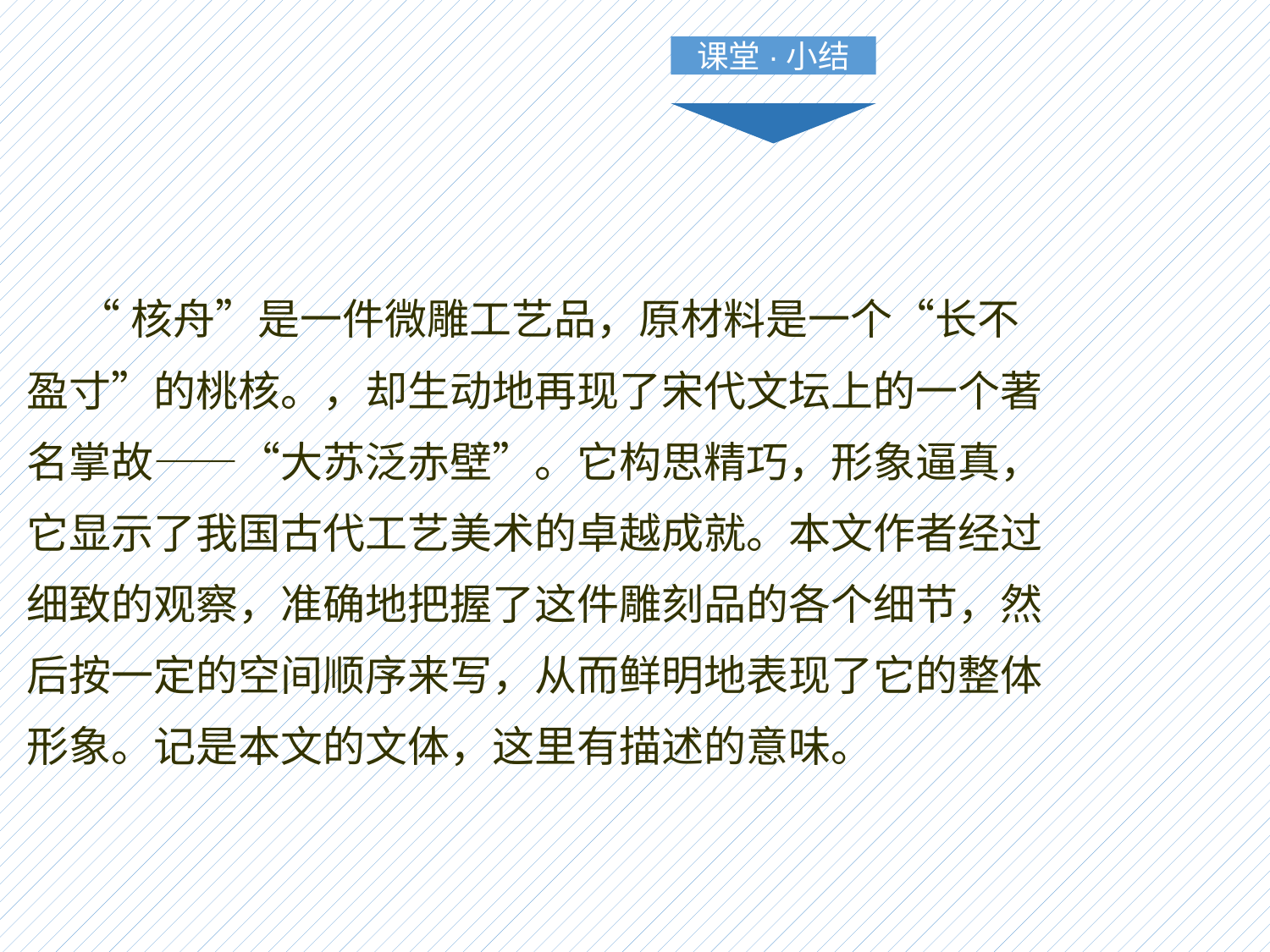

课堂·小结

     “核舟”是一件微雕工艺品，原材料是一个“长不盈寸”的桃核。，却生动地再现了宋代文坛上的一个著名掌故——“大苏泛赤壁”。它构思精巧，形象逼真，它显示了我国古代工艺美术的卓越成就。本文作者经过细致的观察，准确地把握了这件雕刻品的各个细节，然后按一定的空间顺序来写，从而鲜明地表现了它的整体形象。记是本文的文体，这里有描述的意味。